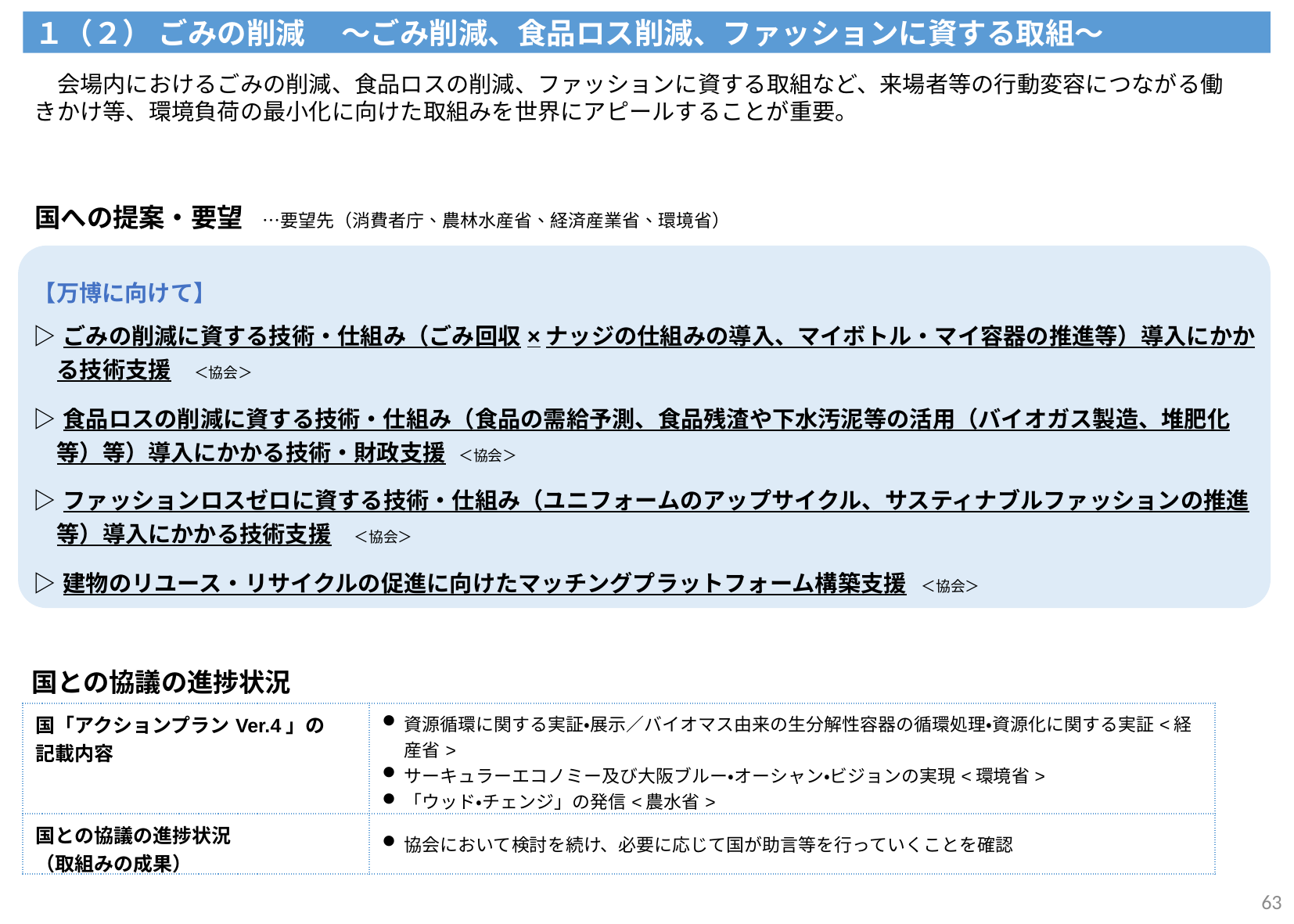

１（２） ごみの削減　 ～ごみ削減、食品ロス削減、ファッションに資する取組～
　会場内におけるごみの削減、食品ロスの削減、ファッションに資する取組など、来場者等の行動変容につながる働きかけ等、環境負荷の最小化に向けた取組みを世界にアピールすることが重要。
国への提案・要望　…要望先（消費者庁、農林水産省、経済産業省、環境省）

| 【万博に向けて】 ▷ごみの削減に資する技術・仕組み（ごみ回収×ナッジの仕組みの導入、マイボトル・マイ容器の推進等）導入にかかる技術支援　＜協会＞ ▷食品ロスの削減に資する技術・仕組み（食品の需給予測、食品残渣や下水汚泥等の活用（バイオガス製造、堆肥化等）等）導入にかかる技術・財政支援　＜協会＞ ▷ファッションロスゼロに資する技術・仕組み（ユニフォームのアップサイクル、サスティナブルファッションの推進等）導入にかかる技術支援　＜協会＞ ▷建物のリユース・リサイクルの促進に向けたマッチングプラットフォーム構築支援　＜協会＞ |
| --- |
国との協議の進捗状況
| 国「アクションプランVer.4」の 記載内容 | 資源循環に関する実証・展示／バイオマス由来の生分解性容器の循環処理・資源化に関する実証<経産省>　 サーキュラーエコノミー及び大阪ブルー・オーシャン・ビジョンの実現<環境省> 「ウッド・チェンジ」の発信<農⽔省> |
| --- | --- |
| 国との協議の進捗状況 （取組みの成果） | 協会において検討を続け、必要に応じて国が助言等を行っていくことを確認 |

63